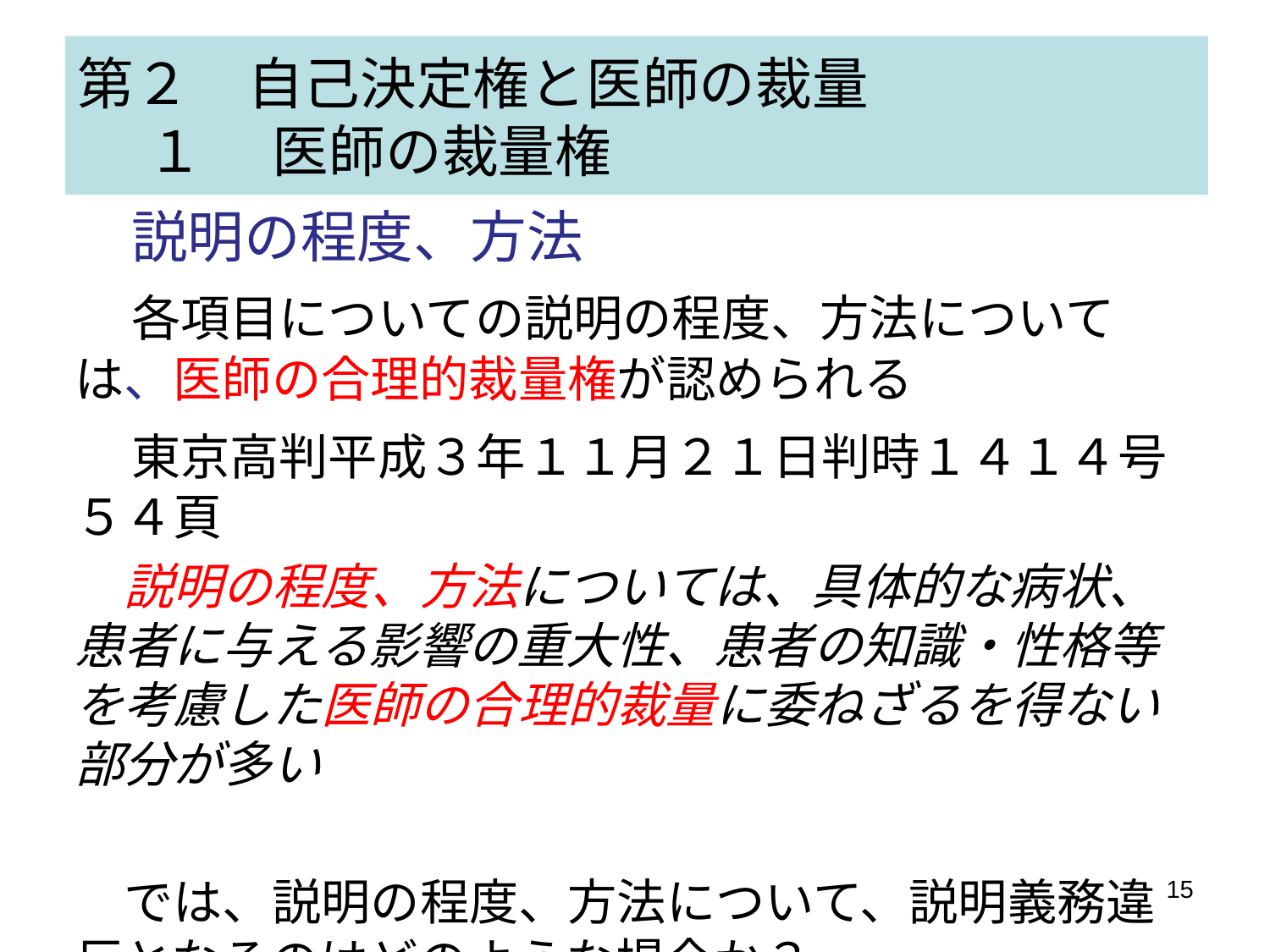

# 第２　自己決定権と医師の裁量 　 １　 医師の裁量権
　説明の程度、方法
　各項目についての説明の程度、方法については、医師の合理的裁量権が認められる
　東京高判平成３年１１月２１日判時１４１４号５４頁
　説明の程度、方法については、具体的な病状、患者に与える影響の重大性、患者の知識・性格等を考慮した医師の合理的裁量に委ねざるを得ない部分が多い

　では、説明の程度、方法について、説明義務違反となるのはどのような場合か？

15